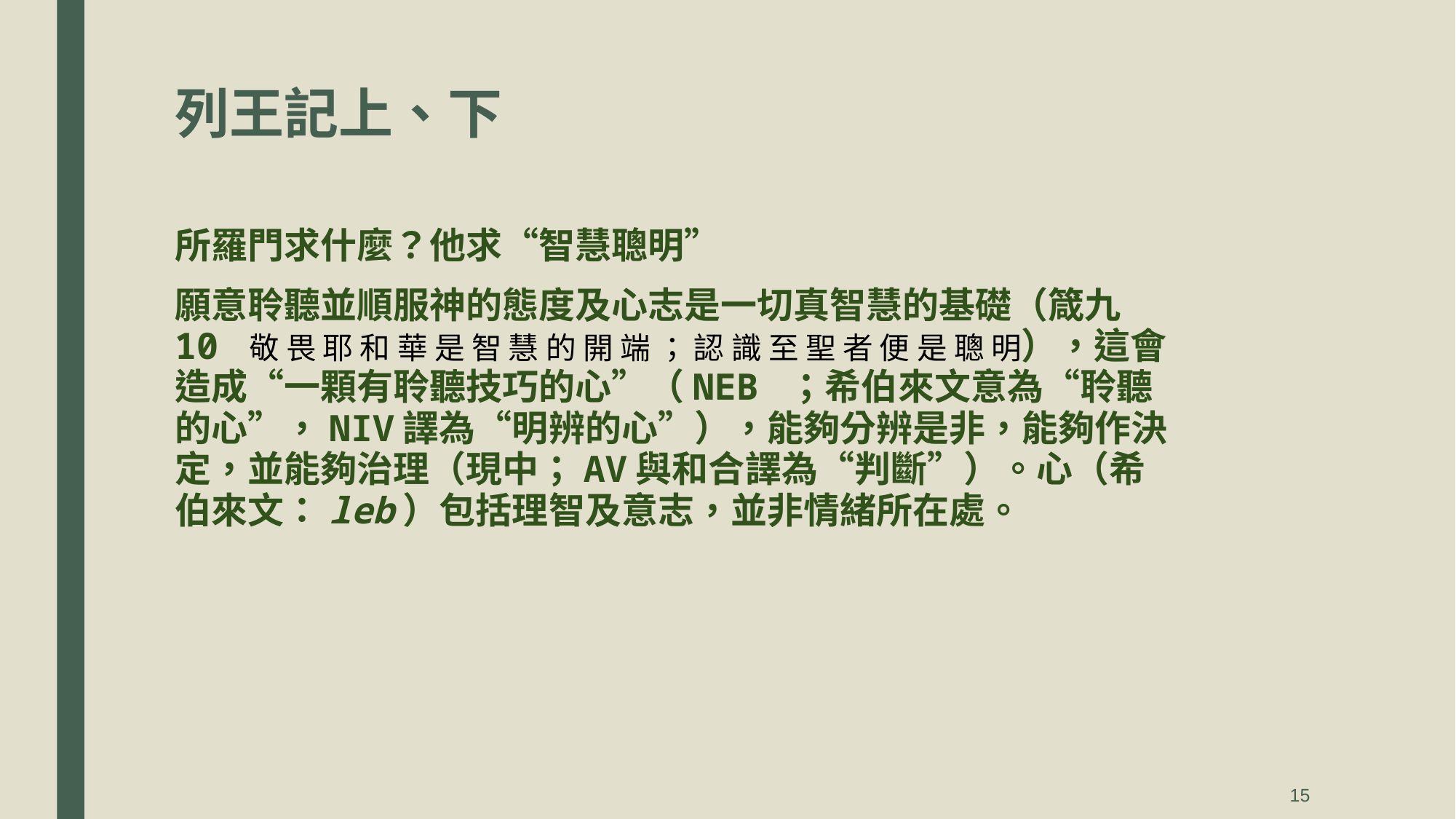

# 列王記上、下
所羅門求什麼？他求“智慧聰明”
願意聆聽並順服神的態度及心志是一切真智慧的基礎（箴九10 敬 畏 耶 和 華 是 智 慧 的 開 端 ； 認 識 至 聖 者 便 是 聰 明），這會造成“一顆有聆聽技巧的心”（NEB ；希伯來文意為“聆聽的心”，NIV譯為“明辨的心”），能夠分辨是非，能夠作決定，並能夠治理（現中；AV與和合譯為“判斷”）。心（希伯來文：leb）包括理智及意志，並非情緒所在處。

15